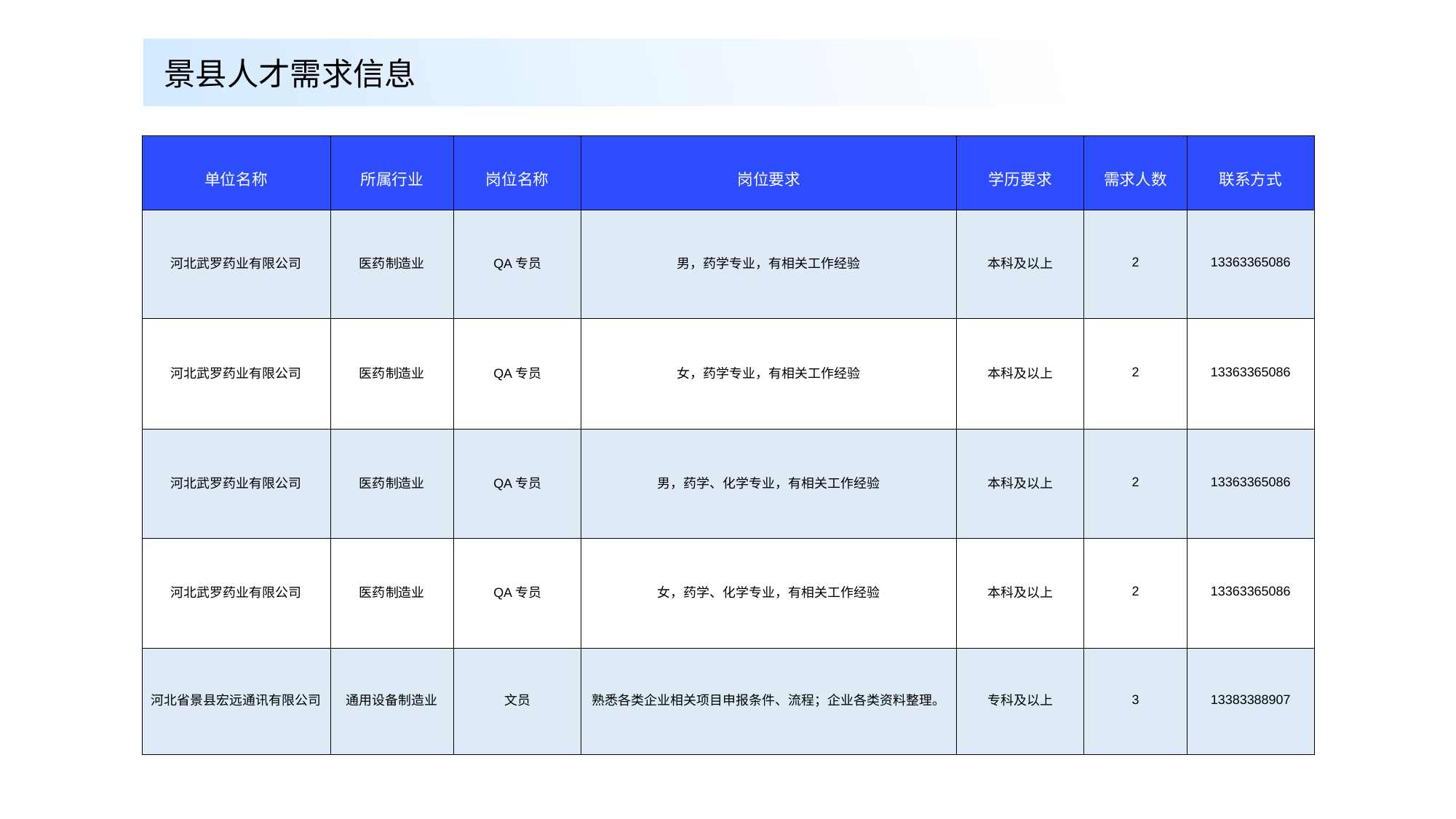

景县人才需求信息
| 单位名称 | 所属行业 | 岗位名称 | 岗位要求 | 学历要求 | 需求人数 | 联系方式 |
| --- | --- | --- | --- | --- | --- | --- |
| 河北武罗药业有限公司 | 医药制造业 | QA专员 | 男，药学专业，有相关工作经验 | 本科及以上 | 2 | 13363365086 |
| 河北武罗药业有限公司 | 医药制造业 | QA专员 | 女，药学专业，有相关工作经验 | 本科及以上 | 2 | 13363365086 |
| 河北武罗药业有限公司 | 医药制造业 | QA专员 | 男，药学、化学专业，有相关工作经验 | 本科及以上 | 2 | 13363365086 |
| 河北武罗药业有限公司 | 医药制造业 | QA专员 | 女，药学、化学专业，有相关工作经验 | 本科及以上 | 2 | 13363365086 |
| 河北省景县宏远通讯有限公司 | 通用设备制造业 | 文员 | 熟悉各类企业相关项目申报条件、流程；企业各类资料整理。 | 专科及以上 | 3 | 13383388907 |
51